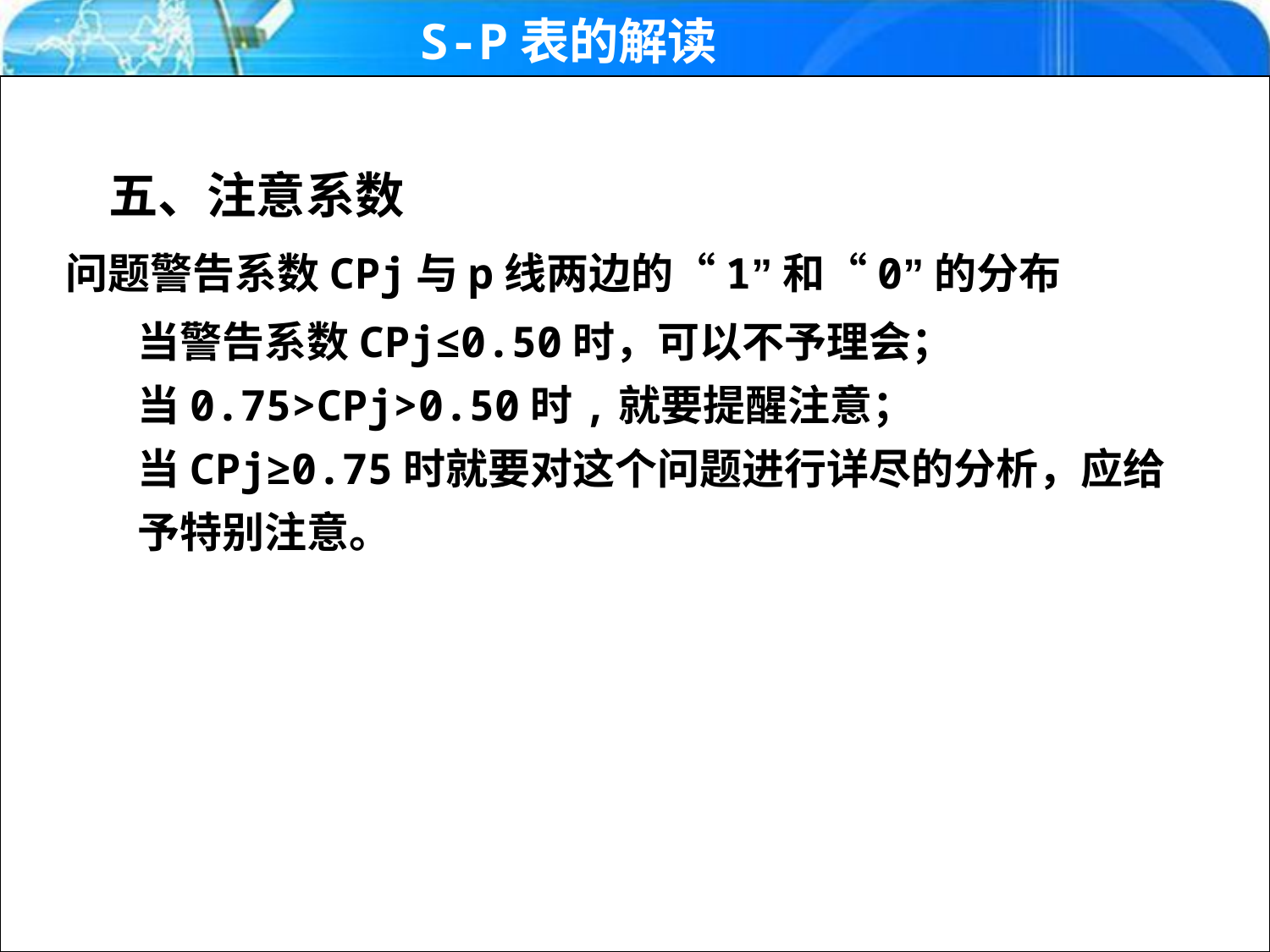

S-P表的解读
五、注意系数
问题警告系数CPj与p线两边的“1”和“0”的分布
当警告系数CPj≤0.50时，可以不予理会；
当0.75>CPj>0.50时,就要提醒注意；
当CPj≥0.75时就要对这个问题进行详尽的分析，应给予特别注意。